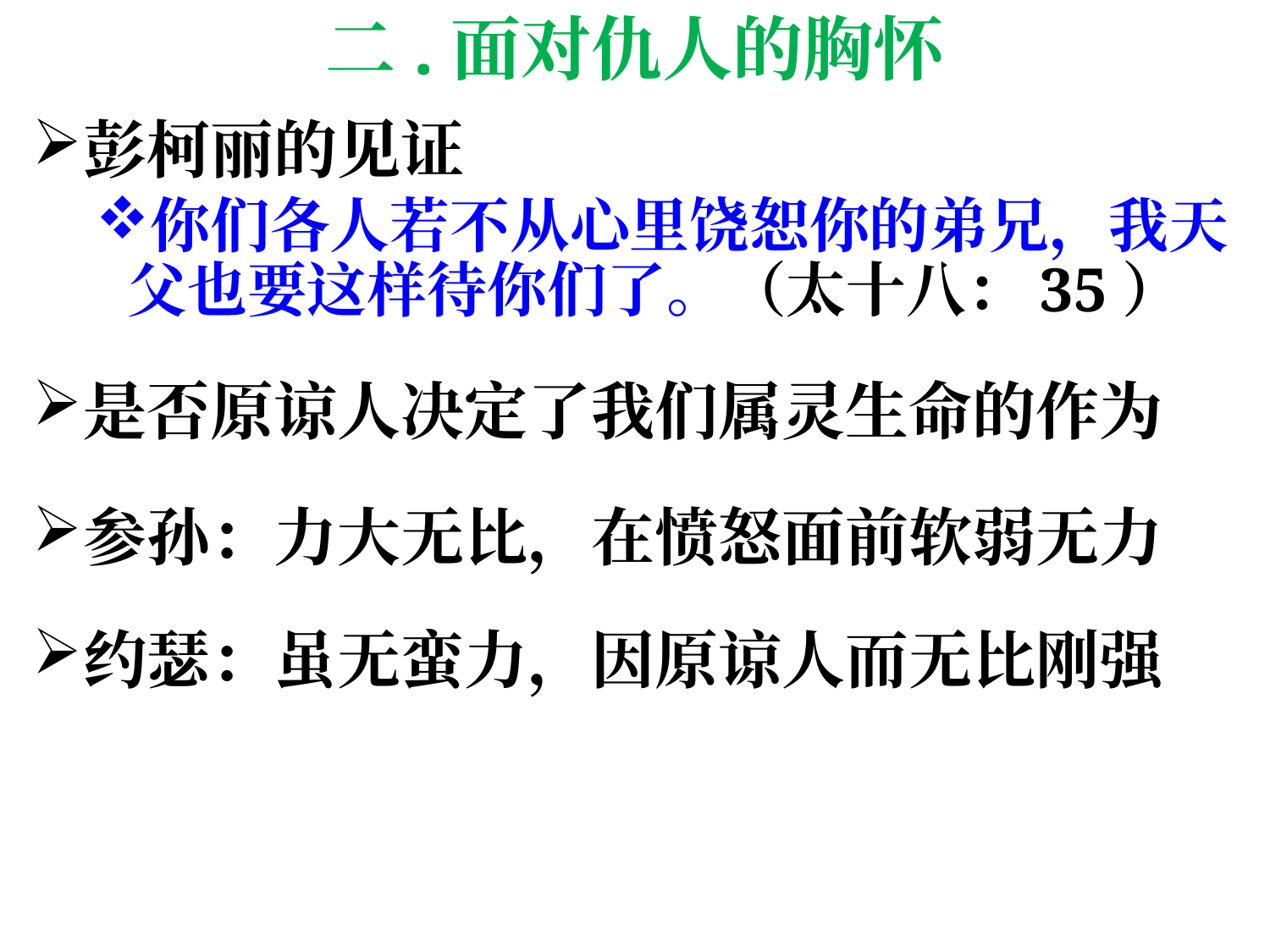

# 二.面对仇人的胸怀
彭柯丽的见证
你们各人若不从心里饶恕你的弟兄，我天父也要这样待你们了。（太十八：35）

是否原谅人决定了我们属灵生命的作为

参孙：力大无比，在愤怒面前软弱无力

约瑟：虽无蛮力，因原谅人而无比刚强